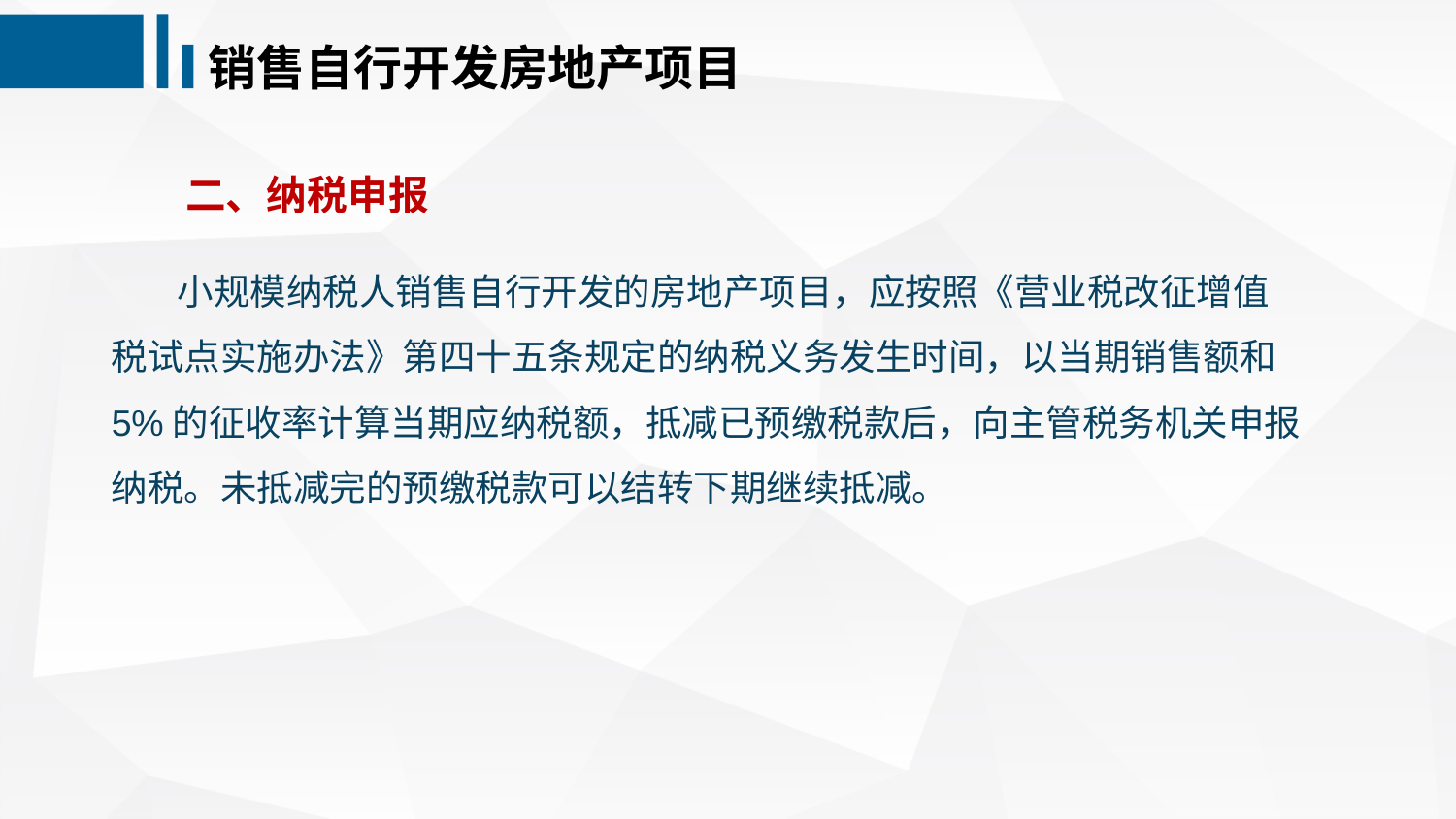

销售自行开发房地产项目
       二、纳税申报

        小规模纳税人销售自行开发的房地产项目，应按照《营业税改征增值税试点实施办法》第四十五条规定的纳税义务发生时间，以当期销售额和5%的征收率计算当期应纳税额，抵减已预缴税款后，向主管税务机关申报纳税。未抵减完的预缴税款可以结转下期继续抵减。
44